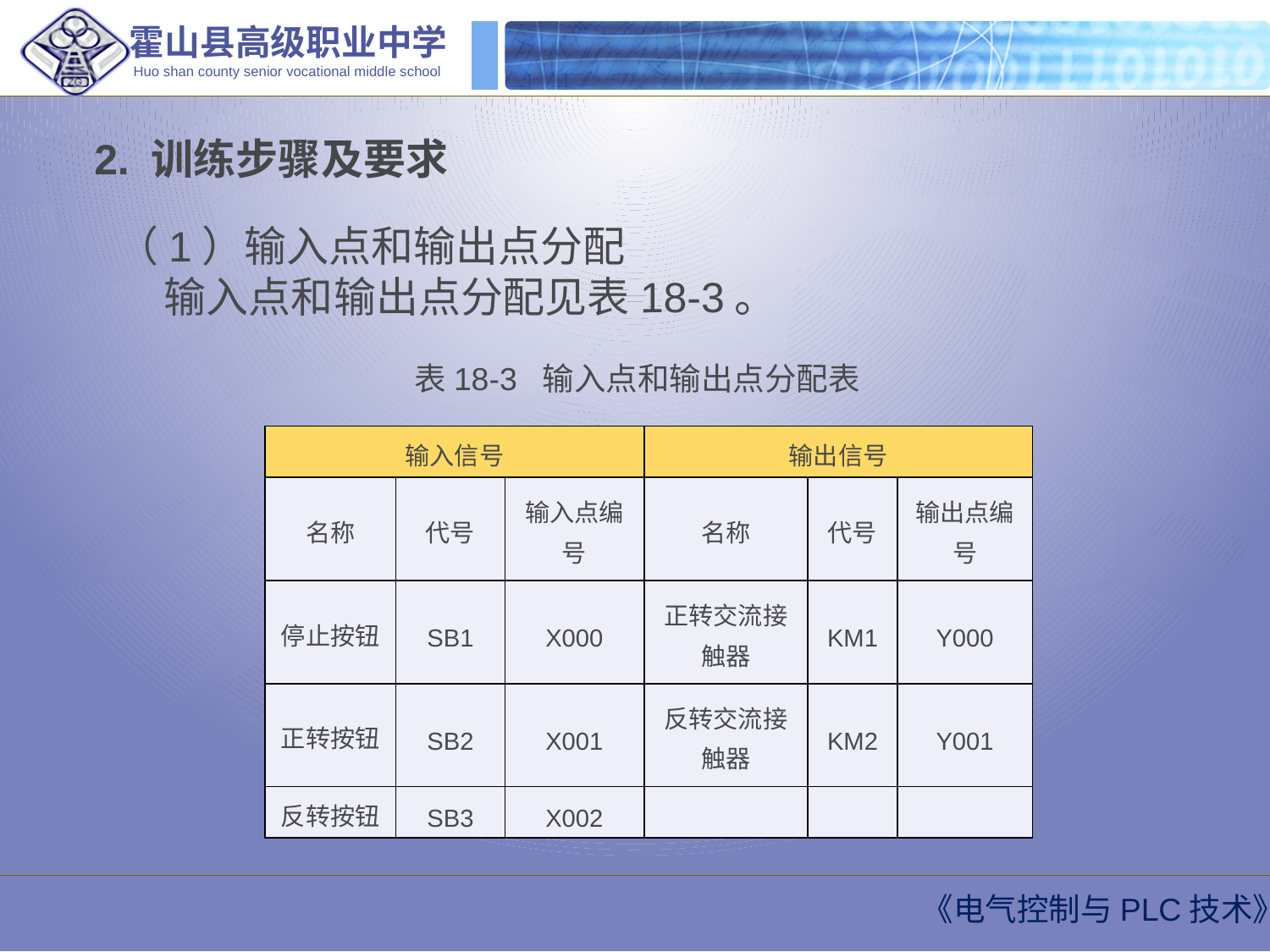

2. 训练步骤及要求
（1）输入点和输出点分配
    输入点和输出点分配见表18-3。

表18-3  输入点和输出点分配表
| 输入信号 |  |  | 输出信号 |  |  |
| --- | --- | --- | --- | --- | --- |
| 名称 | 代号 | 输入点编号 | 名称 | 代号 | 输出点编号 |
| 停止按钮 | SB1 | X000 | 正转交流接触器 | KM1 | Y000 |
| 正转按钮 | SB2 | X001 | 反转交流接触器 | KM2 | Y001 |
| 反转按钮 | SB3 | X002 |  |  |  |